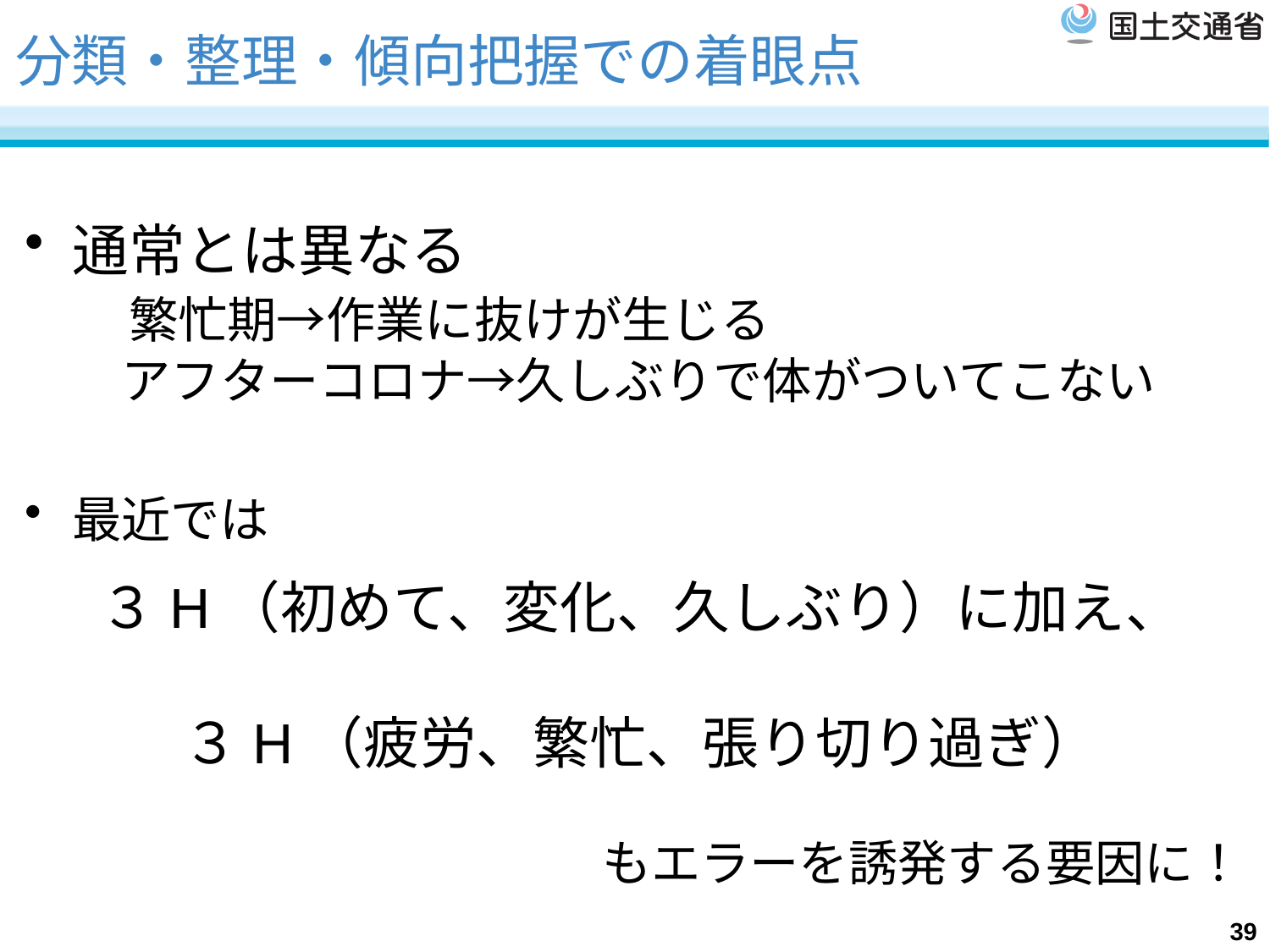

# 分類・整理・傾向把握での着眼点
通常とは異なる
　繁忙期→作業に抜けが生じる
　アフターコロナ→久しぶりで体がついてこない

最近では
３H（初めて、変化、久しぶり）に加え、

３H（疲労、繁忙、張り切り過ぎ）

もエラーを誘発する要因に！
39